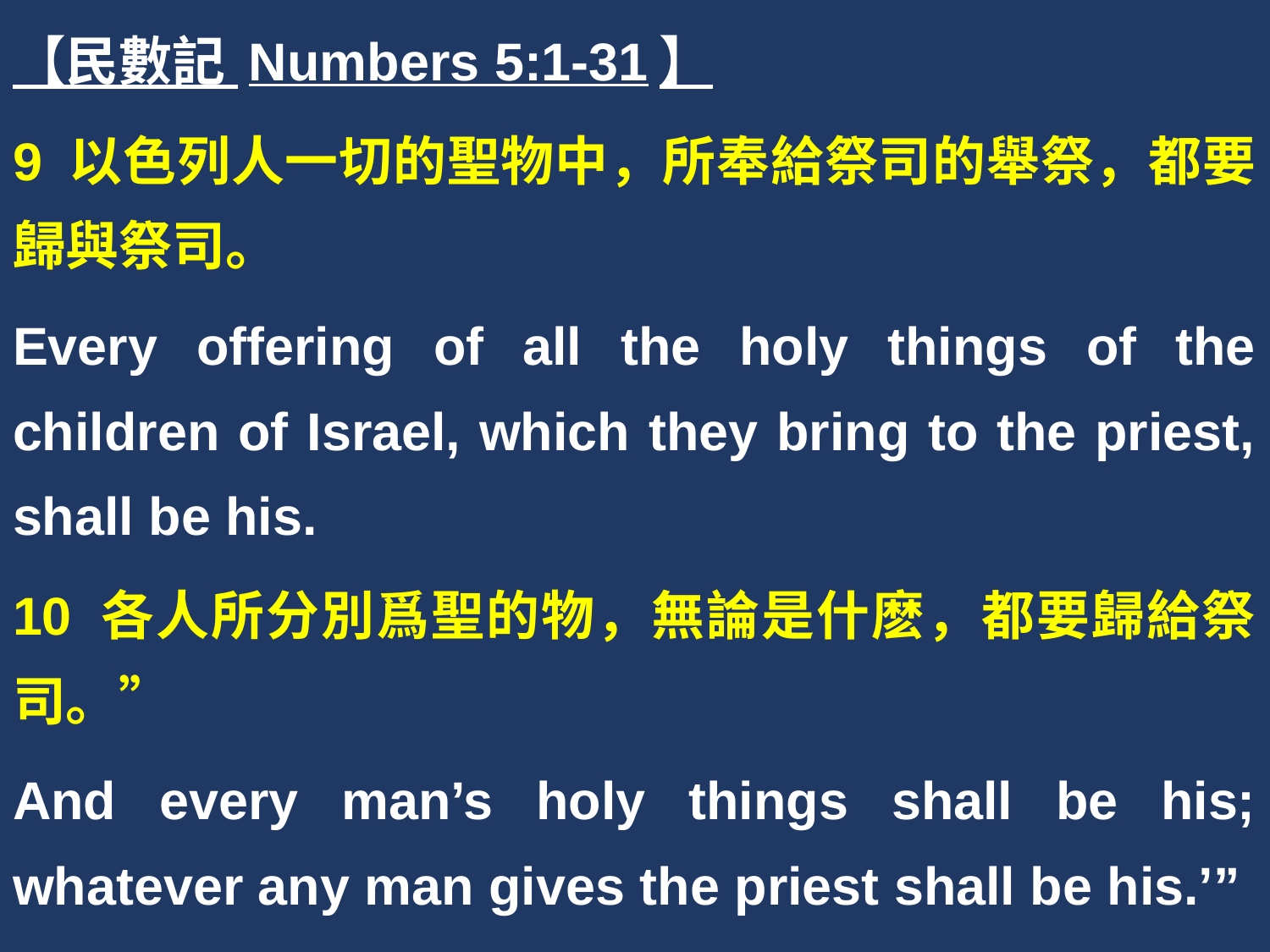

【民數記 Numbers 5:1-31】
9 以色列人一切的聖物中，所奉給祭司的舉祭，都要歸與祭司。
Every offering of all the holy things of the children of Israel, which they bring to the priest, shall be his.
10 各人所分別爲聖的物，無論是什麽，都要歸給祭司。”
And every man’s holy things shall be his; whatever any man gives the priest shall be his.’”